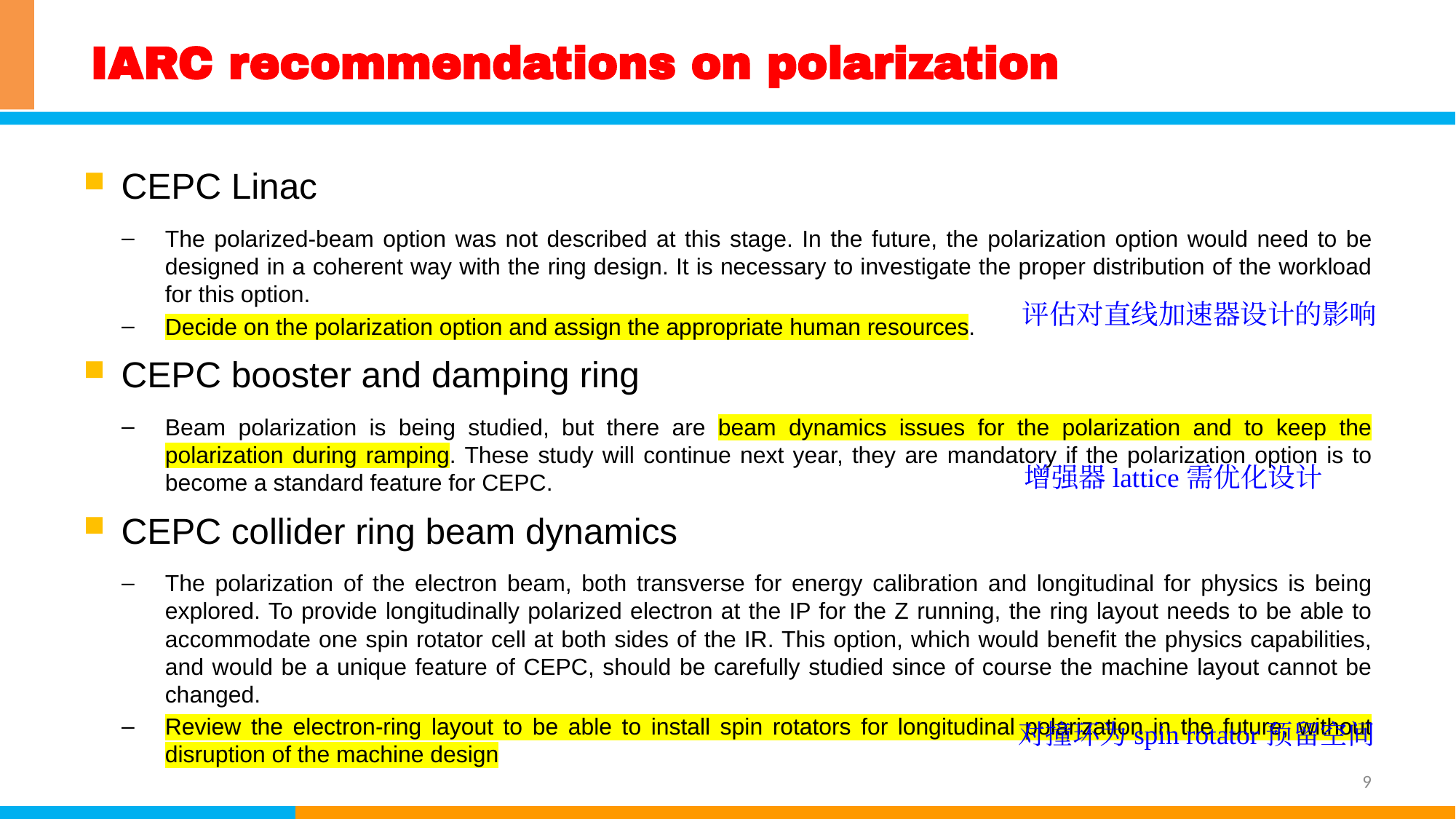

# IARC recommendations on polarization
CEPC Linac
The polarized-beam option was not described at this stage. In the future, the polarization option would need to be designed in a coherent way with the ring design. It is necessary to investigate the proper distribution of the workload for this option.
Decide on the polarization option and assign the appropriate human resources.
CEPC booster and damping ring
Beam polarization is being studied, but there are beam dynamics issues for the polarization and to keep the polarization during ramping. These study will continue next year, they are mandatory if the polarization option is to become a standard feature for CEPC.
CEPC collider ring beam dynamics
The polarization of the electron beam, both transverse for energy calibration and longitudinal for physics is being explored. To provide longitudinally polarized electron at the IP for the Z running, the ring layout needs to be able to accommodate one spin rotator cell at both sides of the IR. This option, which would benefit the physics capabilities, and would be a unique feature of CEPC, should be carefully studied since of course the machine layout cannot be changed.
Review the electron-ring layout to be able to install spin rotators for longitudinal polarization in the future, without disruption of the machine design
评估对直线加速器设计的影响
增强器lattice需优化设计
对撞环为spin rotator预留空间
9